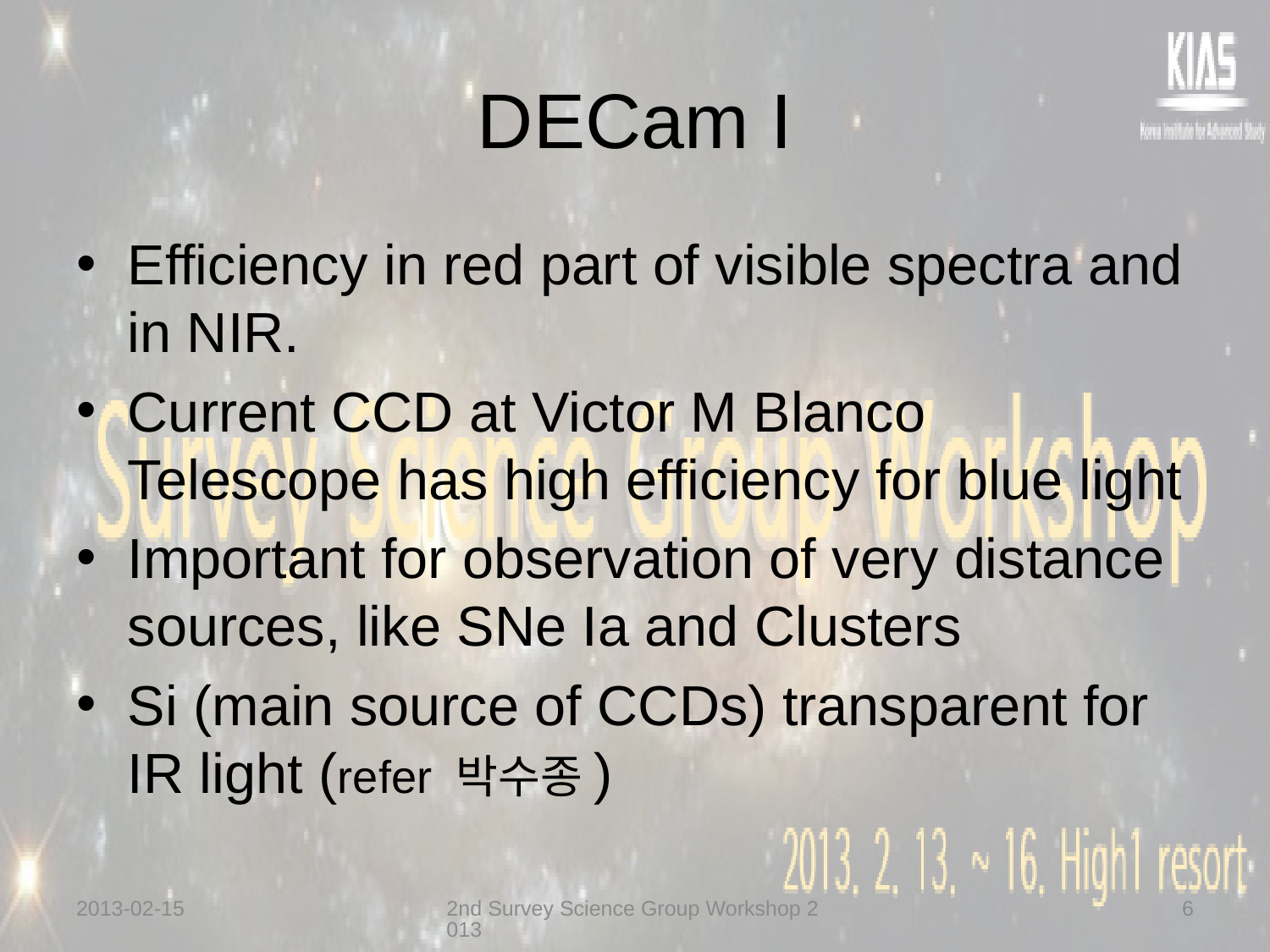

# DECam I
Efficiency in red part of visible spectra and in NIR.
Current CCD at Victor M Blanco Telescope has high efficiency for blue light
Important for observation of very distance sources, like SNe Ia and Clusters
Si (main source of CCDs) transparent for IR light (refer 박수종)
2013-02-15
2nd Survey Science Group Workshop 2013
6